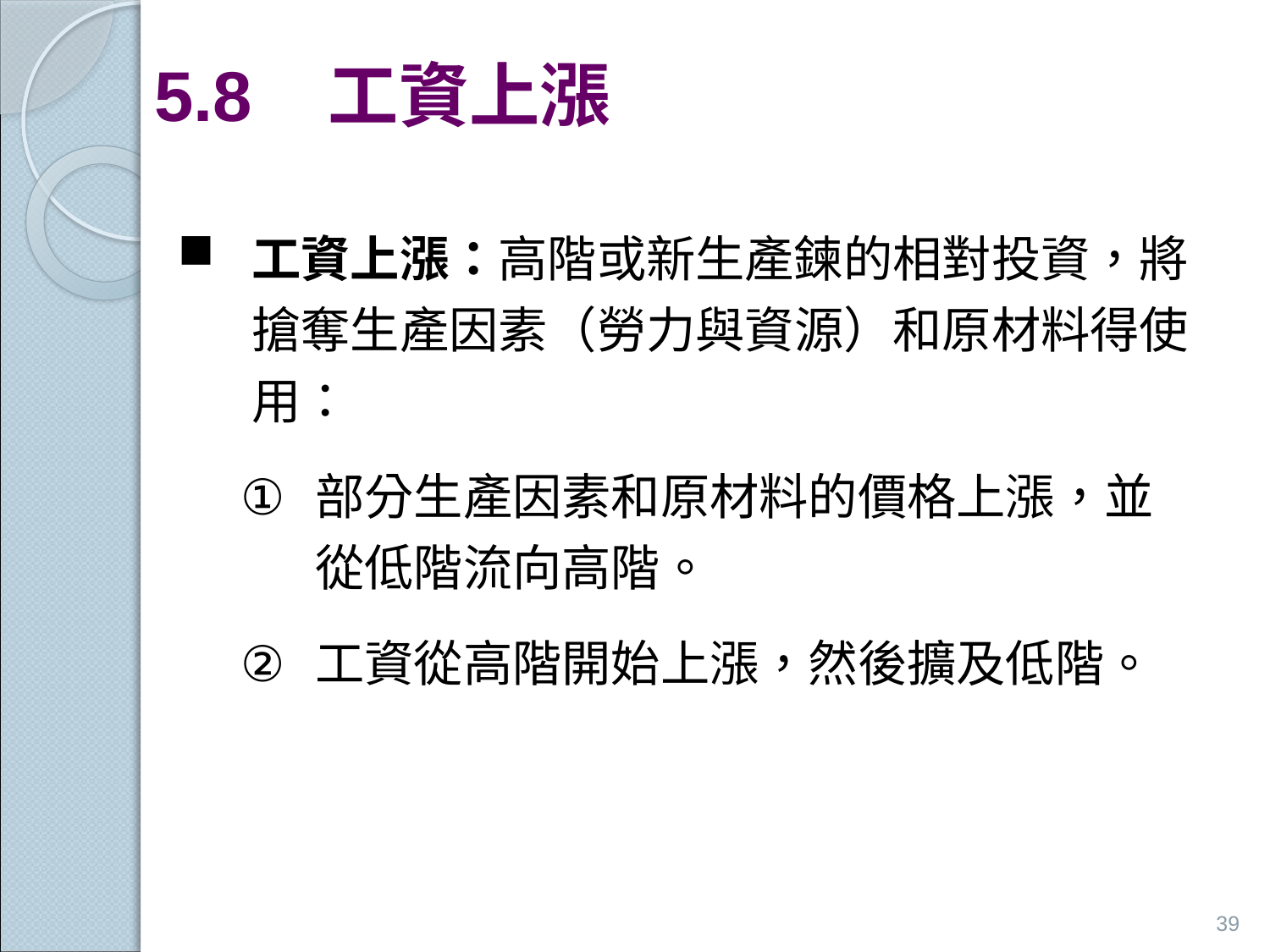

# 5.8   工資上漲
工資上漲：高階或新生產鍊的相對投資，將搶奪生產因素（勞力與資源）和原材料得使用：
部分生產因素和原材料的價格上漲，並從低階流向高階。
工資從高階開始上漲，然後擴及低階。
39